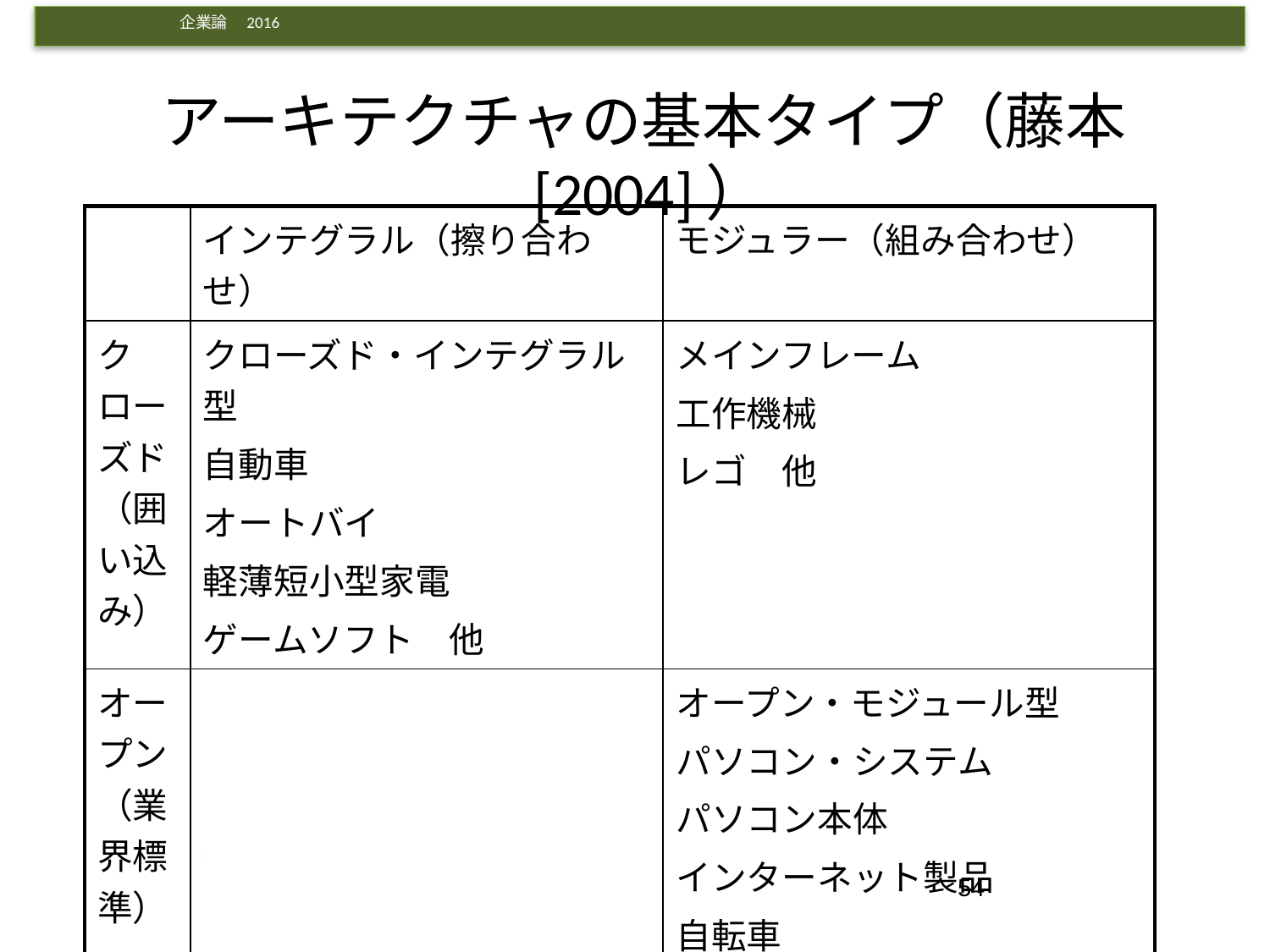

# アーキテクチャの基本タイプ（藤本[2004]）
|  | インテグラル（擦り合わせ） | モジュラー（組み合わせ） |
| --- | --- | --- |
| クローズド（囲い込み） | クローズド・インテグラル型 自動車 オートバイ 軽薄短小型家電 ゲームソフト　他 | メインフレーム 工作機械 レゴ　他 |
| オープン（業界標準） |  | オープン・モジュール型 パソコン・システム パソコン本体 インターネット製品 自転車 ある種の新金融商品　他 |

54